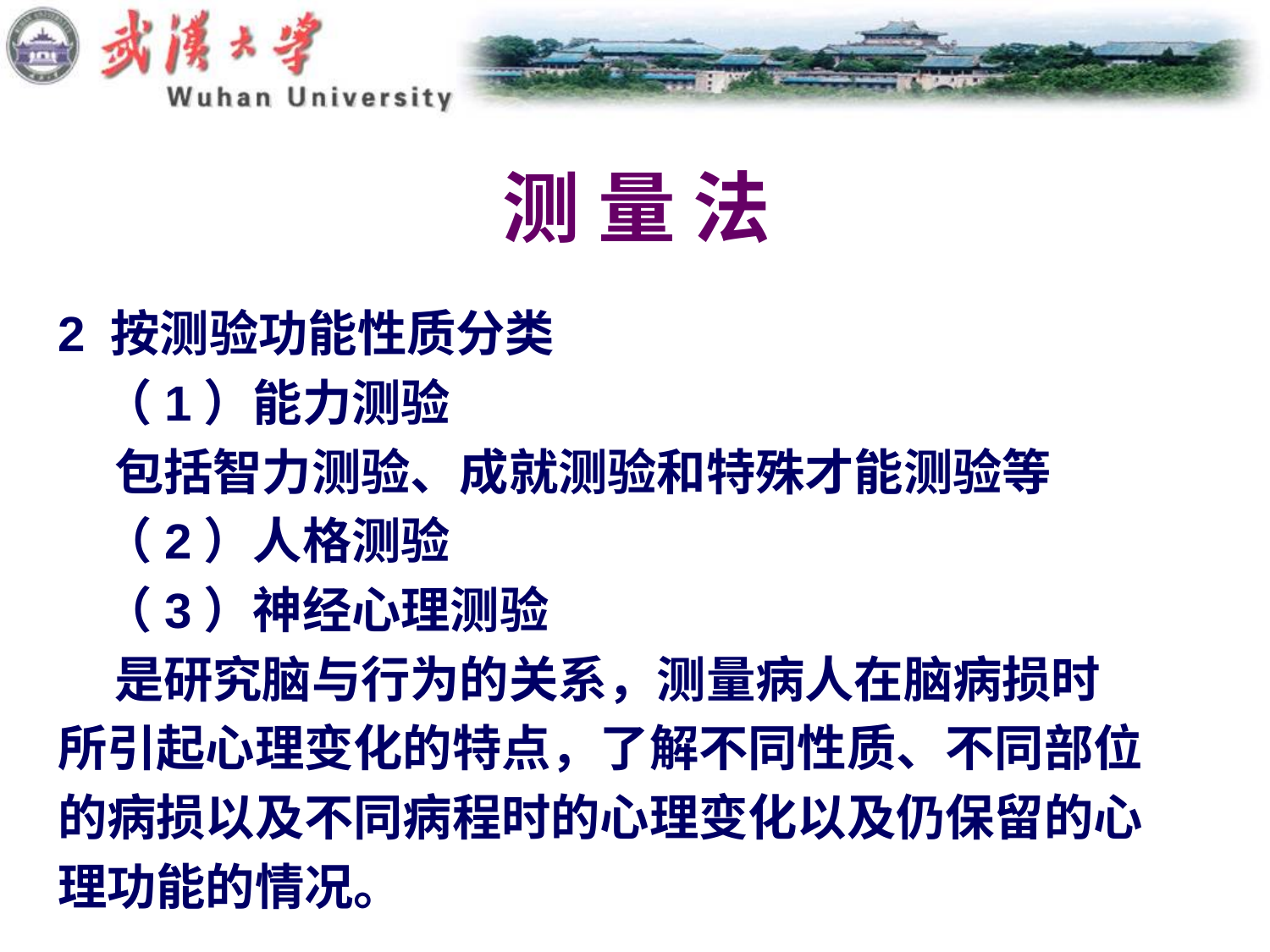

# 测 量 法
2 按测验功能性质分类
   （1）能力测验
    包括智力测验、成就测验和特殊才能测验等
   （2）人格测验
   （3）神经心理测验
    是研究脑与行为的关系，测量病人在脑病损时
所引起心理变化的特点，了解不同性质、不同部位
的病损以及不同病程时的心理变化以及仍保留的心
理功能的情况。